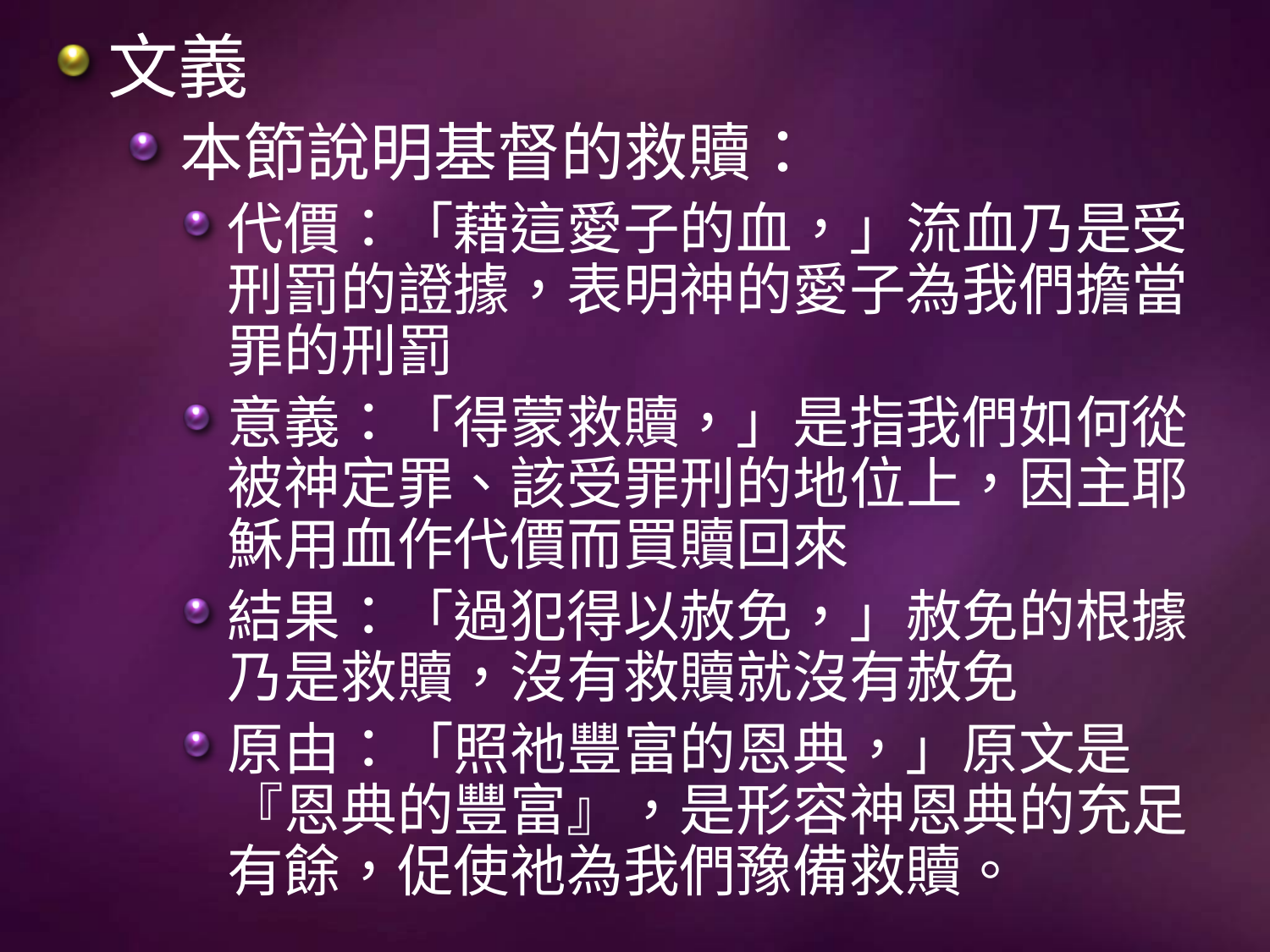

文義
本節說明基督的救贖：
代價：「藉這愛子的血，」流血乃是受刑罰的證據，表明神的愛子為我們擔當罪的刑罰
意義：「得蒙救贖，」是指我們如何從被神定罪、該受罪刑的地位上，因主耶穌用血作代價而買贖回來
結果：「過犯得以赦免，」赦免的根據乃是救贖，沒有救贖就沒有赦免
原由：「照祂豐富的恩典，」原文是『恩典的豐富』，是形容神恩典的充足有餘，促使祂為我們豫備救贖。